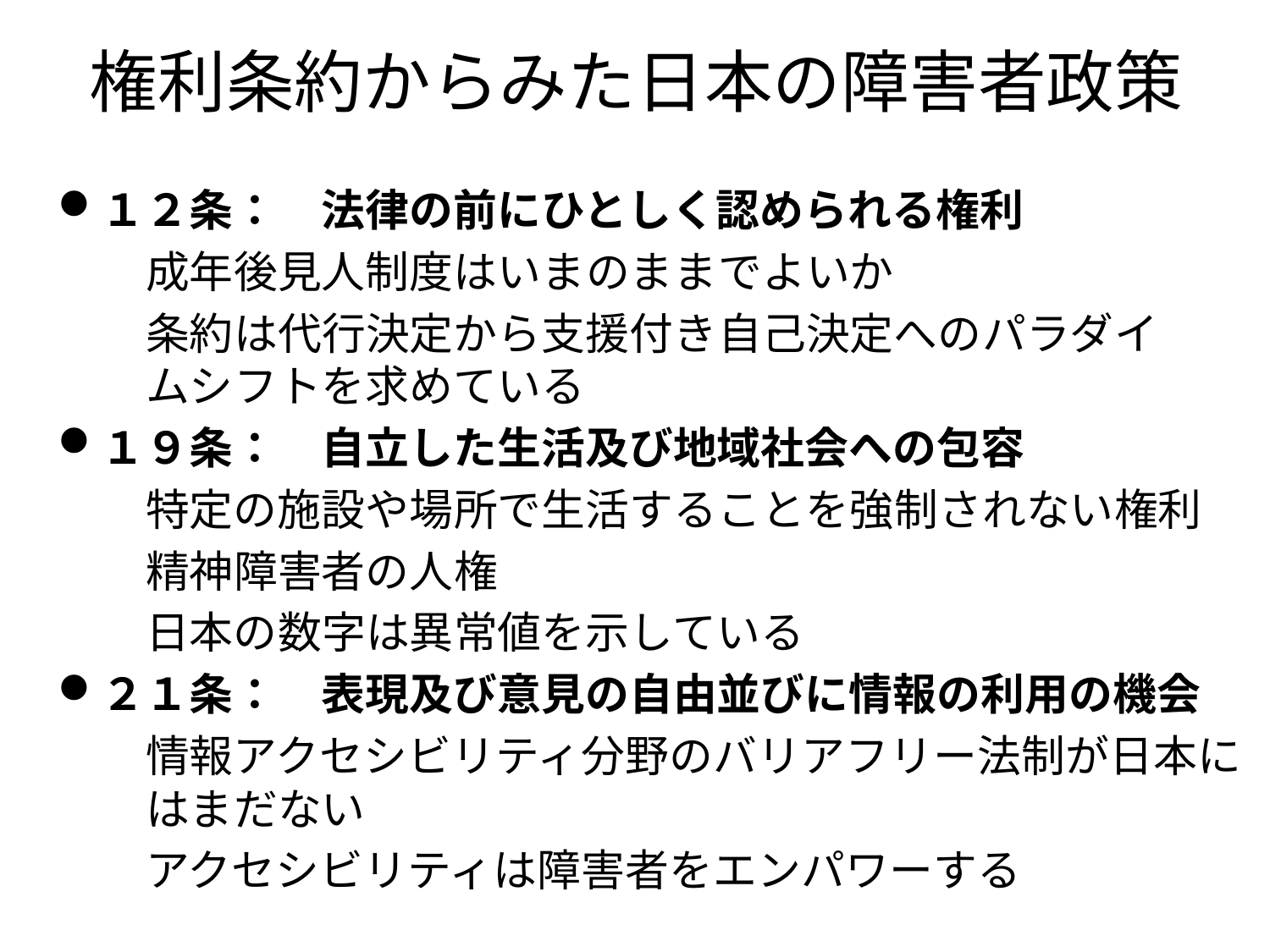

# 権利条約からみた日本の障害者政策
１２条：　法律の前にひとしく認められる権利
　　成年後見人制度はいまのままでよいか
　　条約は代行決定から支援付き自己決定へのパラダイ
　　ムシフトを求めている
１９条：　自立した生活及び地域社会への包容
　　特定の施設や場所で生活することを強制されない権利
　　精神障害者の人権
　　日本の数字は異常値を示している
２１条：　表現及び意見の自由並びに情報の利用の機会
　　情報アクセシビリティ分野のバリアフリー法制が日本に
　　はまだない
　　アクセシビリティは障害者をエンパワーする